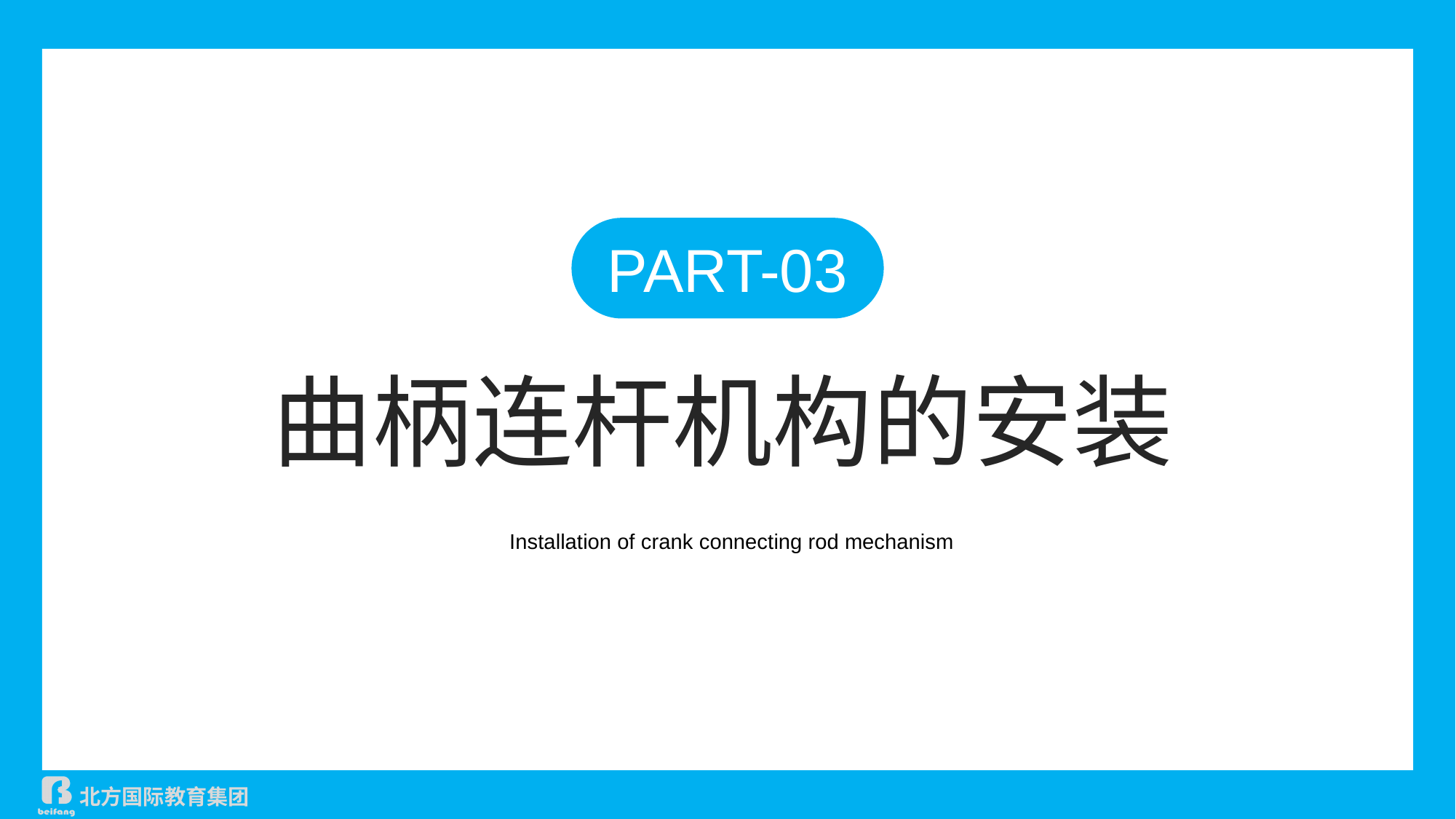

PART-03
曲柄连杆机构的安装
Installation of crank connecting rod mechanism